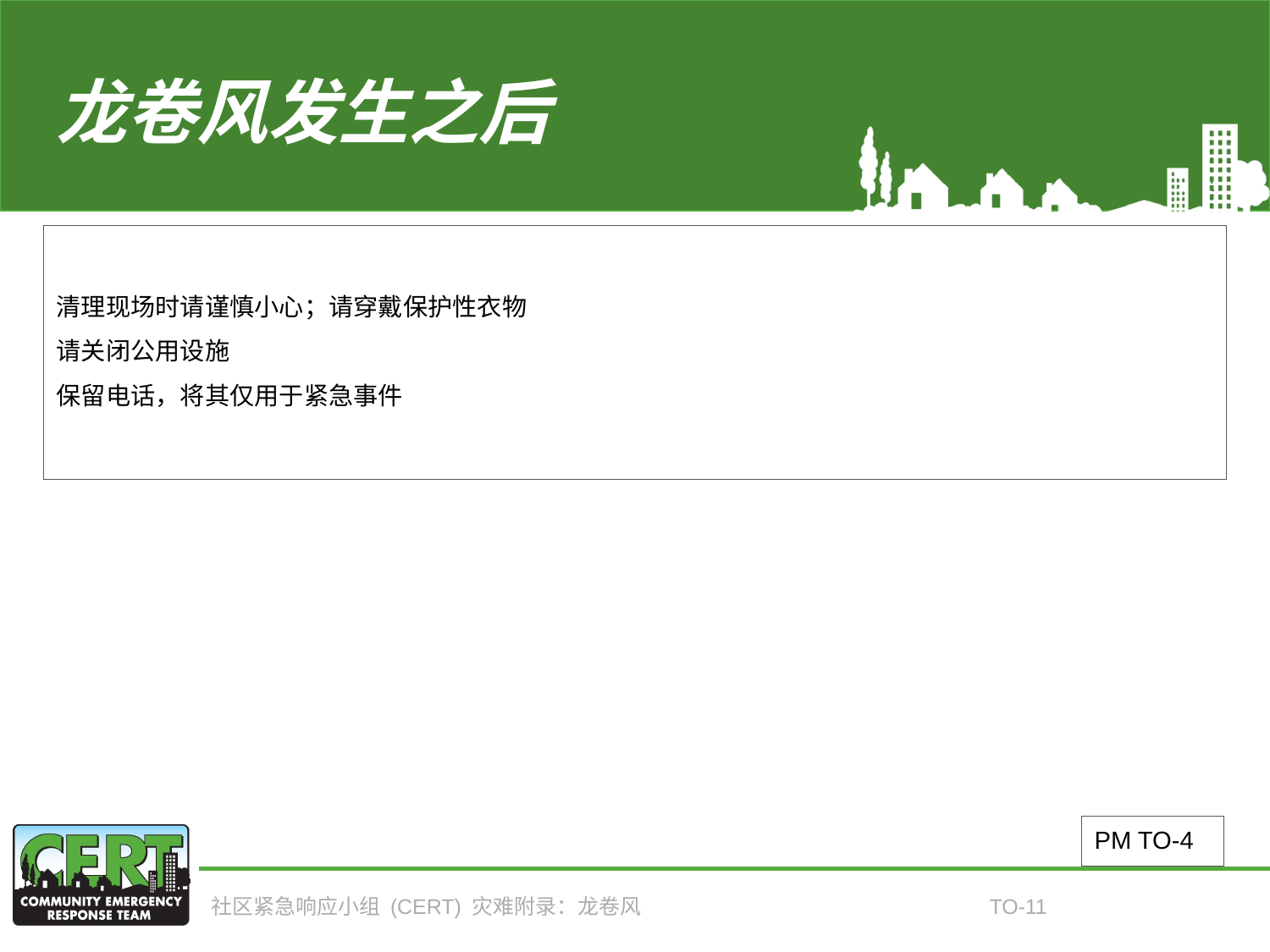

# 龙卷风发生之后
清理现场时请谨慎小心；请穿戴保护性衣物
请关闭公用设施
保留电话，将其仅用于紧急事件
PM TO-4
社区紧急响应小组 (CERT) 灾难附录：龙卷风
TO-11